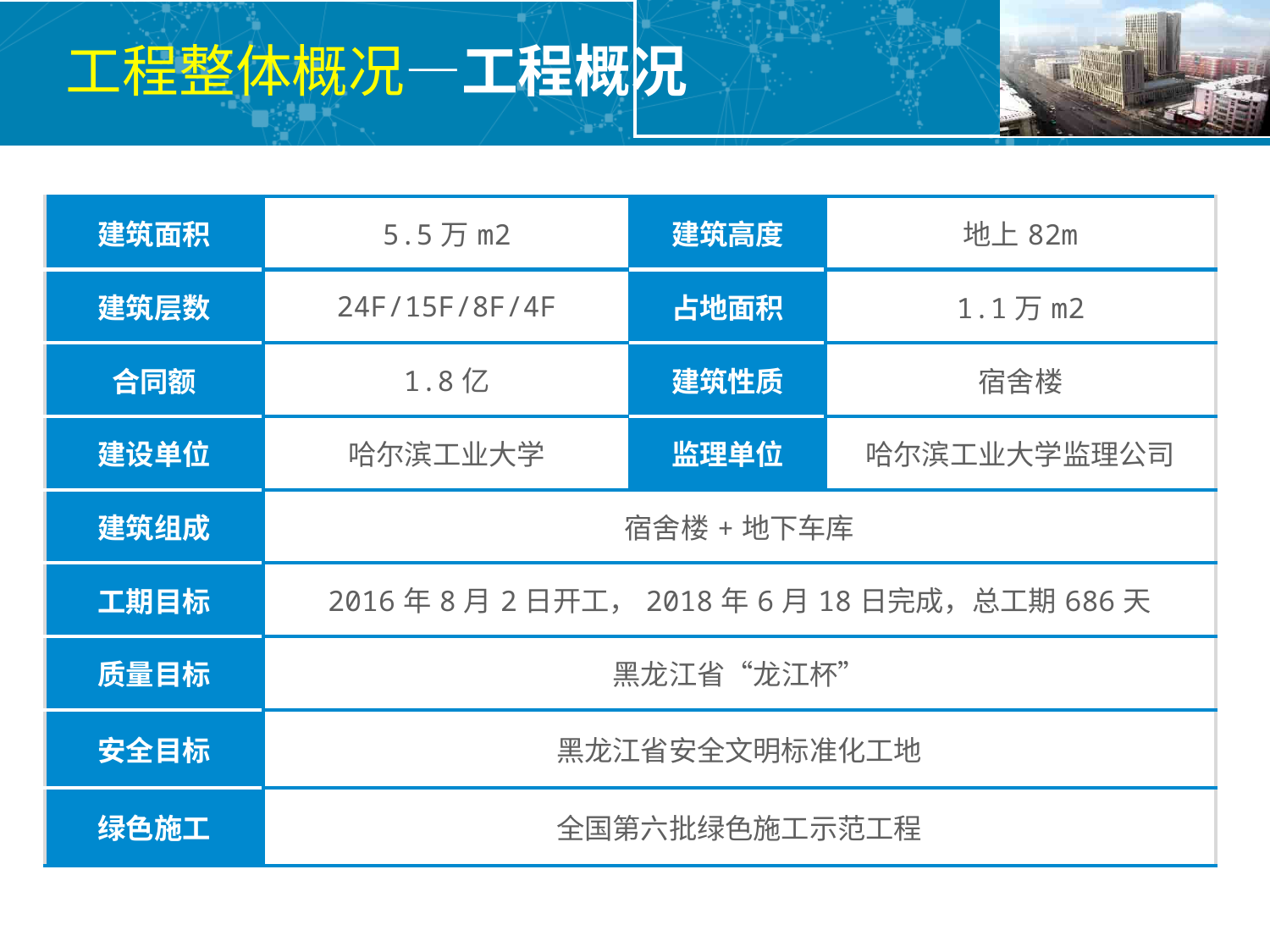

工程整体概况—工程概况
| 建筑面积 | 5.5万m2 | 建筑高度 | 地上82m |
| --- | --- | --- | --- |
| 建筑层数 | 24F/15F/8F/4F | 占地面积 | 1.1万m2 |
| 合同额 | 1.8亿 | 建筑性质 | 宿舍楼 |
| 建设单位 | 哈尔滨工业大学 | 监理单位 | 哈尔滨工业大学监理公司 |
| 建筑组成 | 宿舍楼+地下车库 |  |  |
| 工期目标 | 2016年8月2日开工，2018年6月18日完成，总工期686天 |  |  |
| 质量目标 | 黑龙江省“龙江杯” |  |  |
| 安全目标 | 黑龙江省安全文明标准化工地 |  |  |
| 绿色施工 | 全国第六批绿色施工示范工程 |  |  |